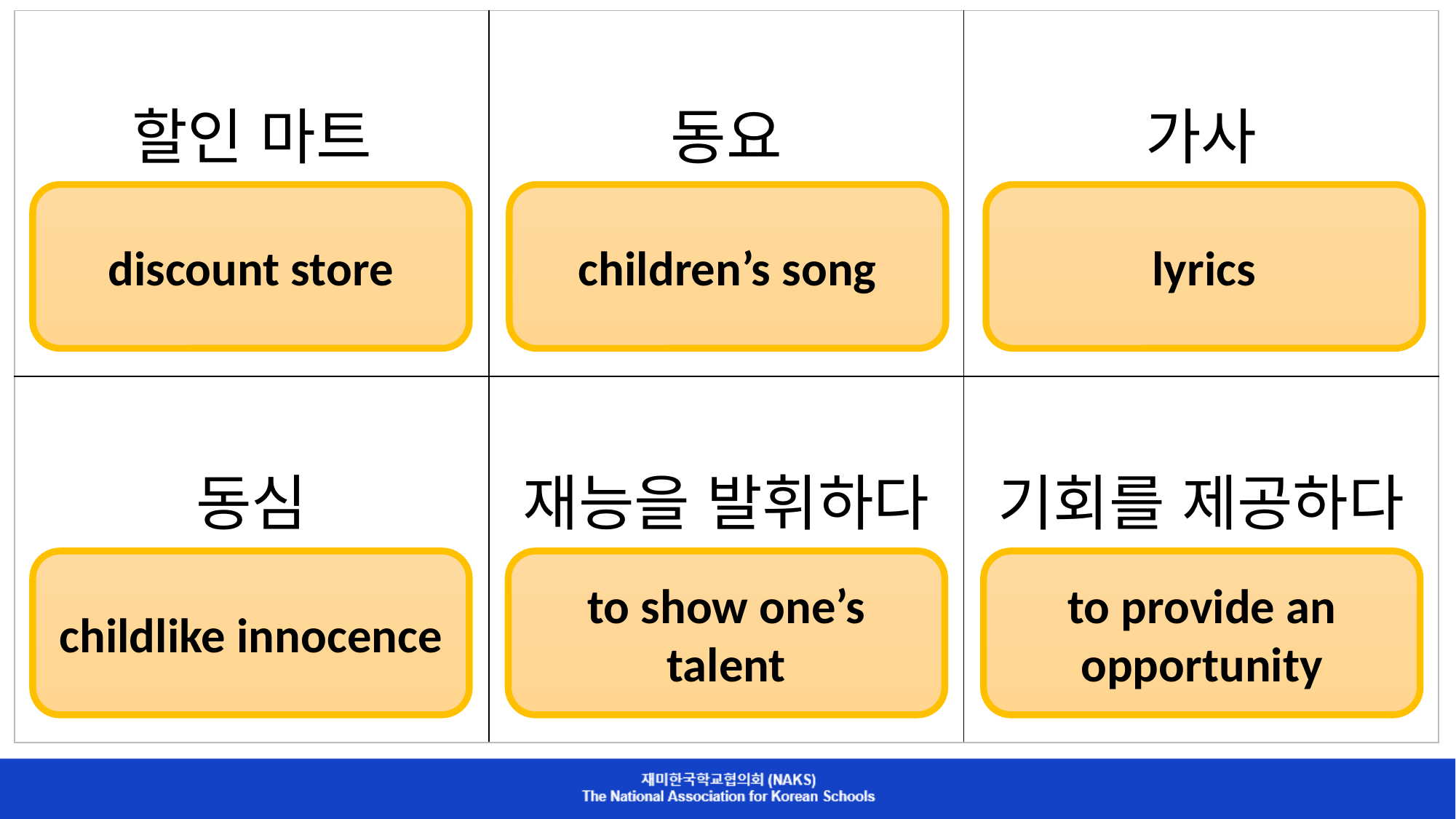

| 할인 마트 | 동요 | 가사 |
| --- | --- | --- |
| 동심 | 재능을 발휘하다 | 기회를 제공하다 |
discount store
children’s song
lyrics
childlike innocence
to show one’s talent
to provide an opportunity